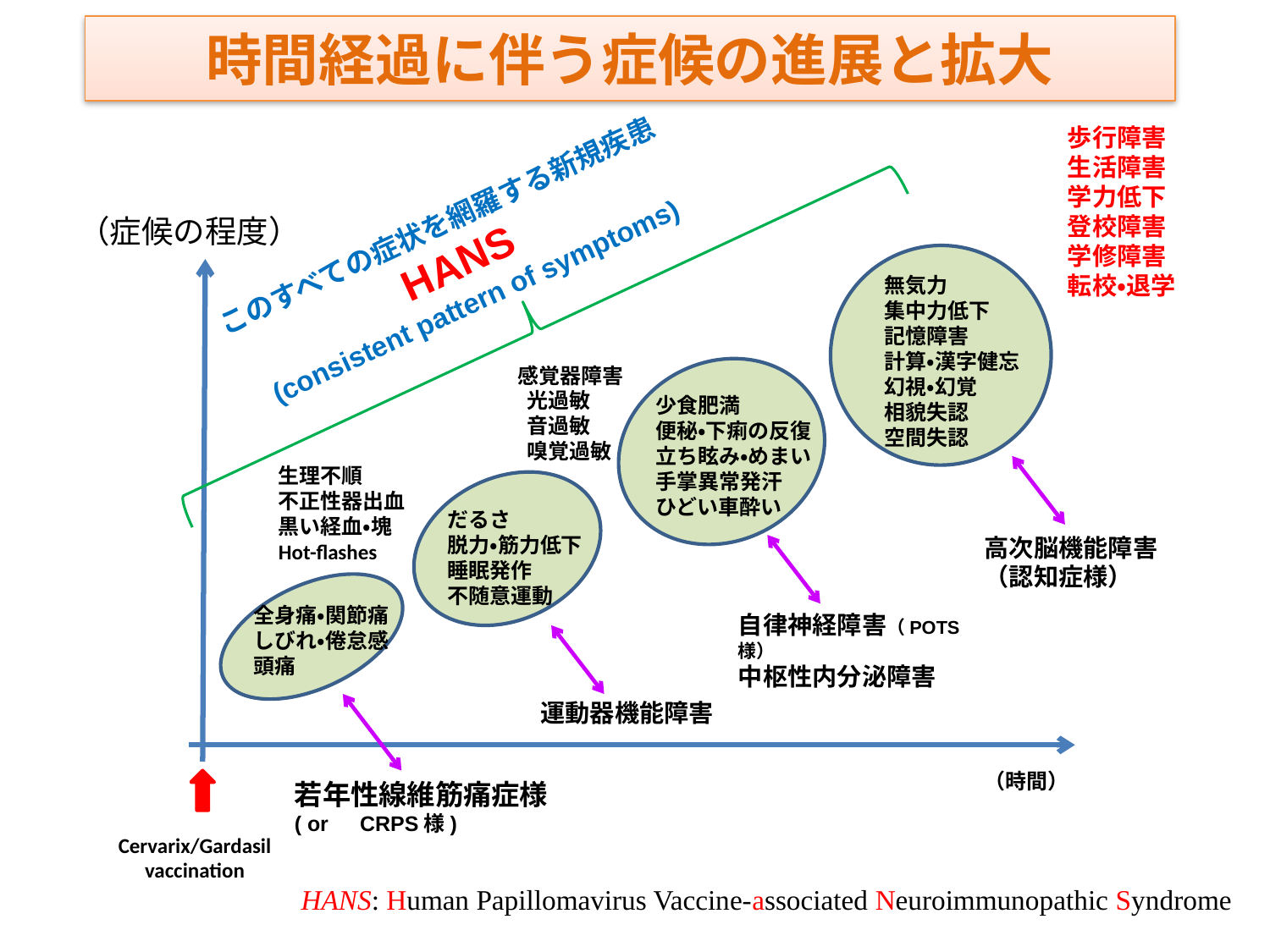

# 時間経過に伴う症候の進展と拡大
歩行障害
生活障害
学力低下
登校障害
学修障害
転校・退学
このすべての症状を網羅する新規疾患HANS
(consistent pattern of symptoms)
（症候の程度）

無気力
集中力低下
記憶障害
計算・漢字健忘
幻視・幻覚
相貌失認
空間失認

感覚器障害
 光過敏
 音過敏
 嗅覚過敏

少食肥満
便秘・下痢の反復
立ち眩み・めまい
手掌異常発汗
ひどい車酔い
生理不順
不正性器出血
黒い経血・塊
Hot-flashes

だるさ
脱力・筋力低下
睡眠発作
不随意運動
高次脳機能障害
（認知症様）

全身痛・関節痛しびれ・倦怠感
頭痛
自律神経障害（POTS様）
中枢性内分泌障害
運動器機能障害
（時間）

若年性線維筋痛症様
( or　CRPS様)
Cervarix/Gardasil
vaccination
HANS: Human Papillomavirus Vaccine-associated Neuroimmunopathic Syndrome